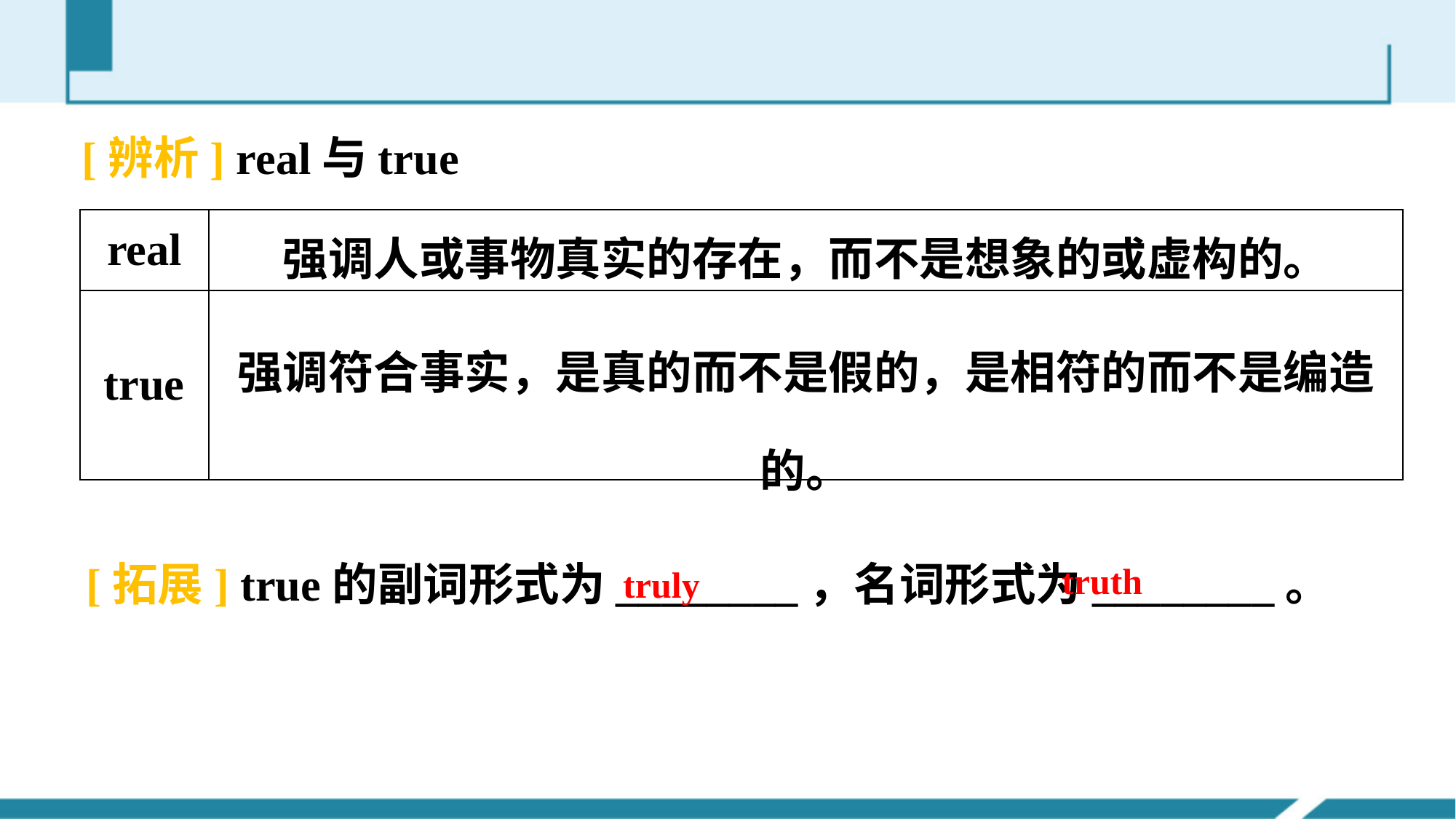

[辨析] real与true

| real | 强调人或事物真实的存在，而不是想象的或虚构的。 |
| --- | --- |
| true | 强调符合事实，是真的而不是假的，是相符的而不是编造的。 |
[拓展] true的副词形式为________，名词形式为________。
truth
truly